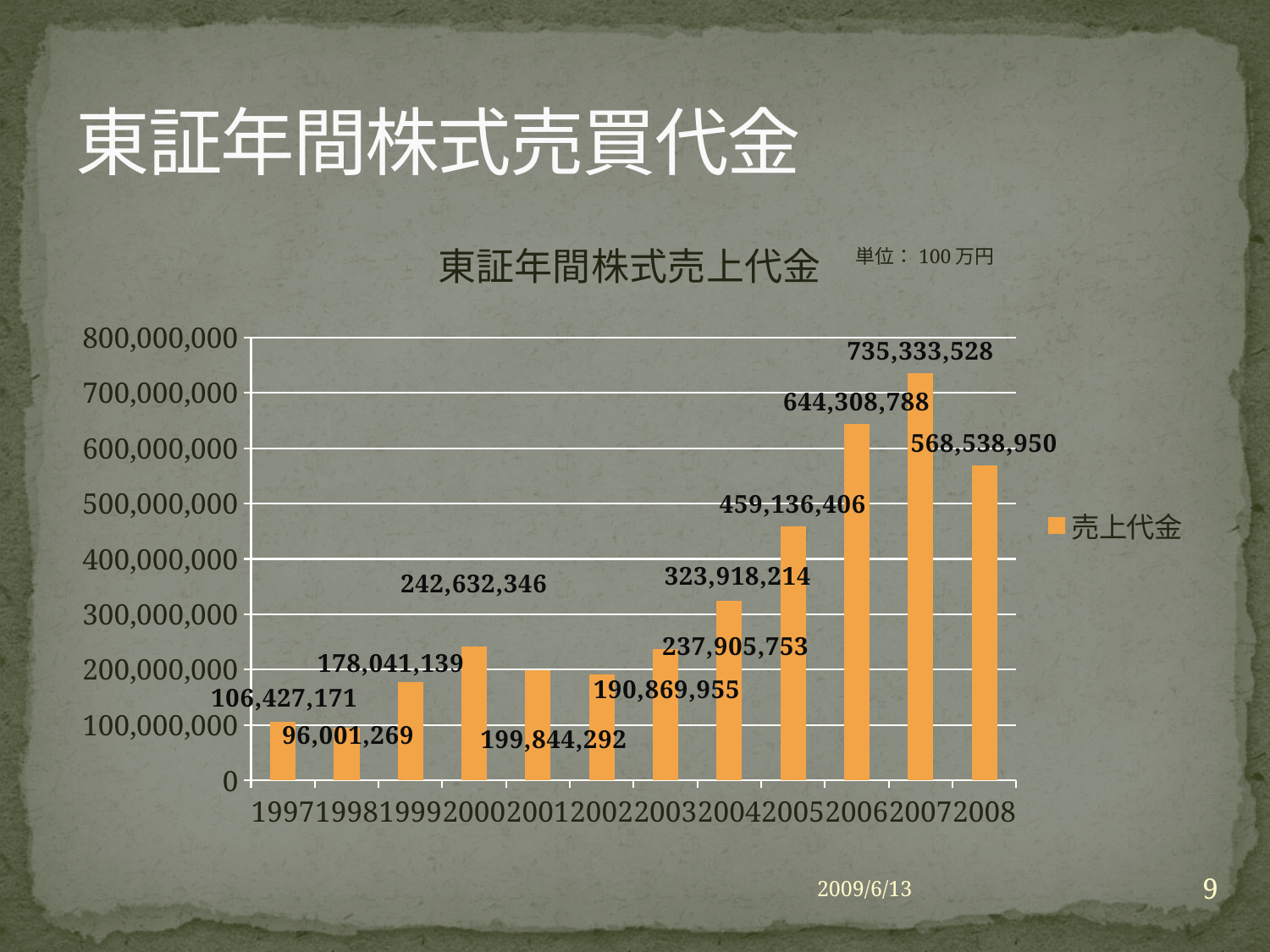

# 東証年間株式売買代金

### Chart: 東証年間株式売上代金

| Category | 売上代金 |
|---|---|
| 1997 | 106427171.0 |
| 1998 | 96001269.0 |
| 1999 | 178041139.0 |
| 2000 | 242632346.0 |
| 2001 | 199844292.0 |
| 2002 | 190869955.0 |
| 2003 | 237905753.0 |
| 2004 | 323918214.0 |
| 2005 | 459136406.0 |
| 2006 | 644308788.0 |
| 2007 | 735333528.0 |
| 2008 | 568538950.0 |
単位：100万円
9
2009/6/13